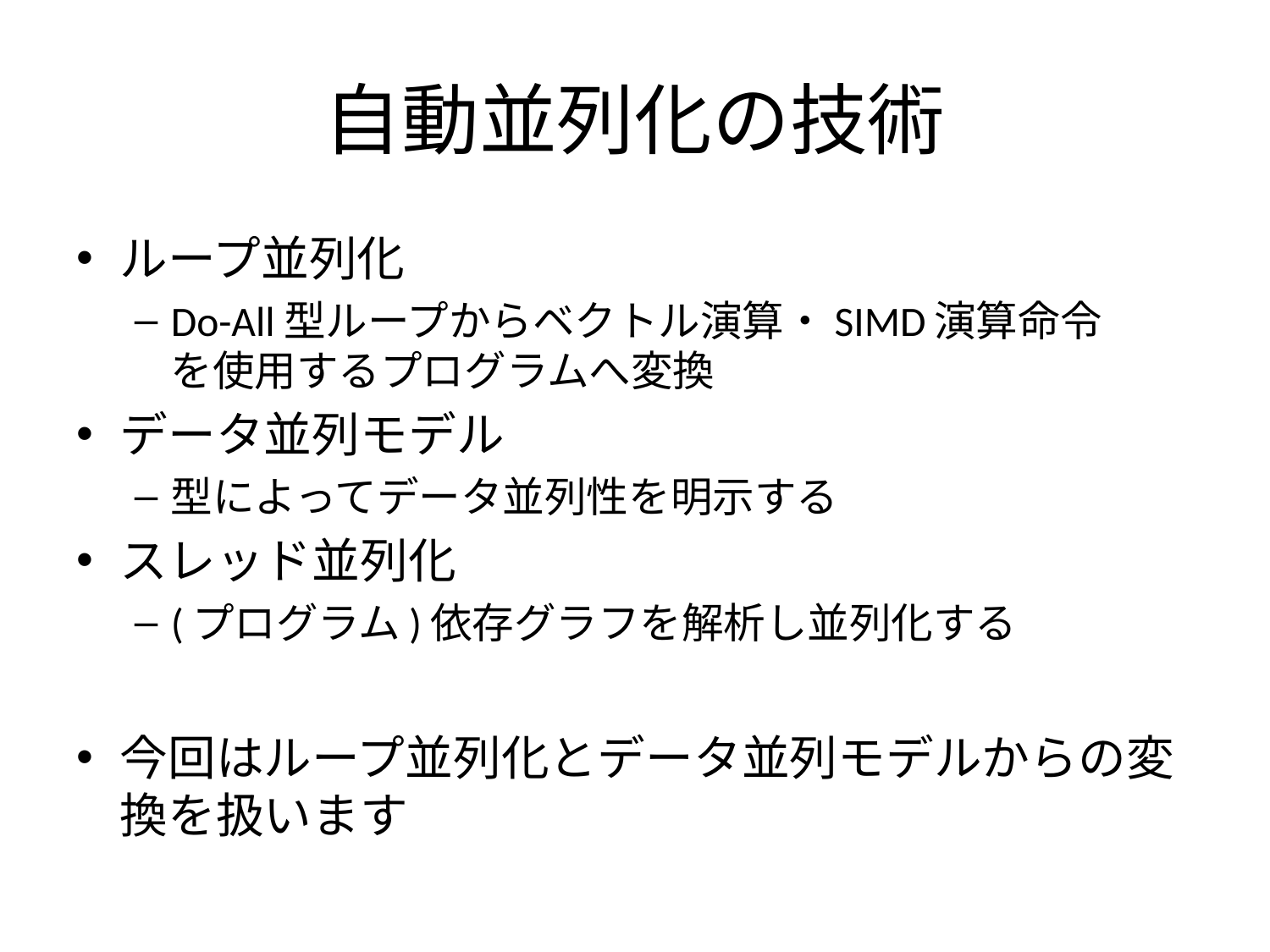

# 自動並列化の技術
ループ並列化
Do-All型ループからベクトル演算・SIMD演算命令
を使用するプログラムへ変換
データ並列モデル
型によってデータ並列性を明示する
スレッド並列化
(プログラム)依存グラフを解析し並列化する

今回はループ並列化とデータ並列モデルからの変換を扱います